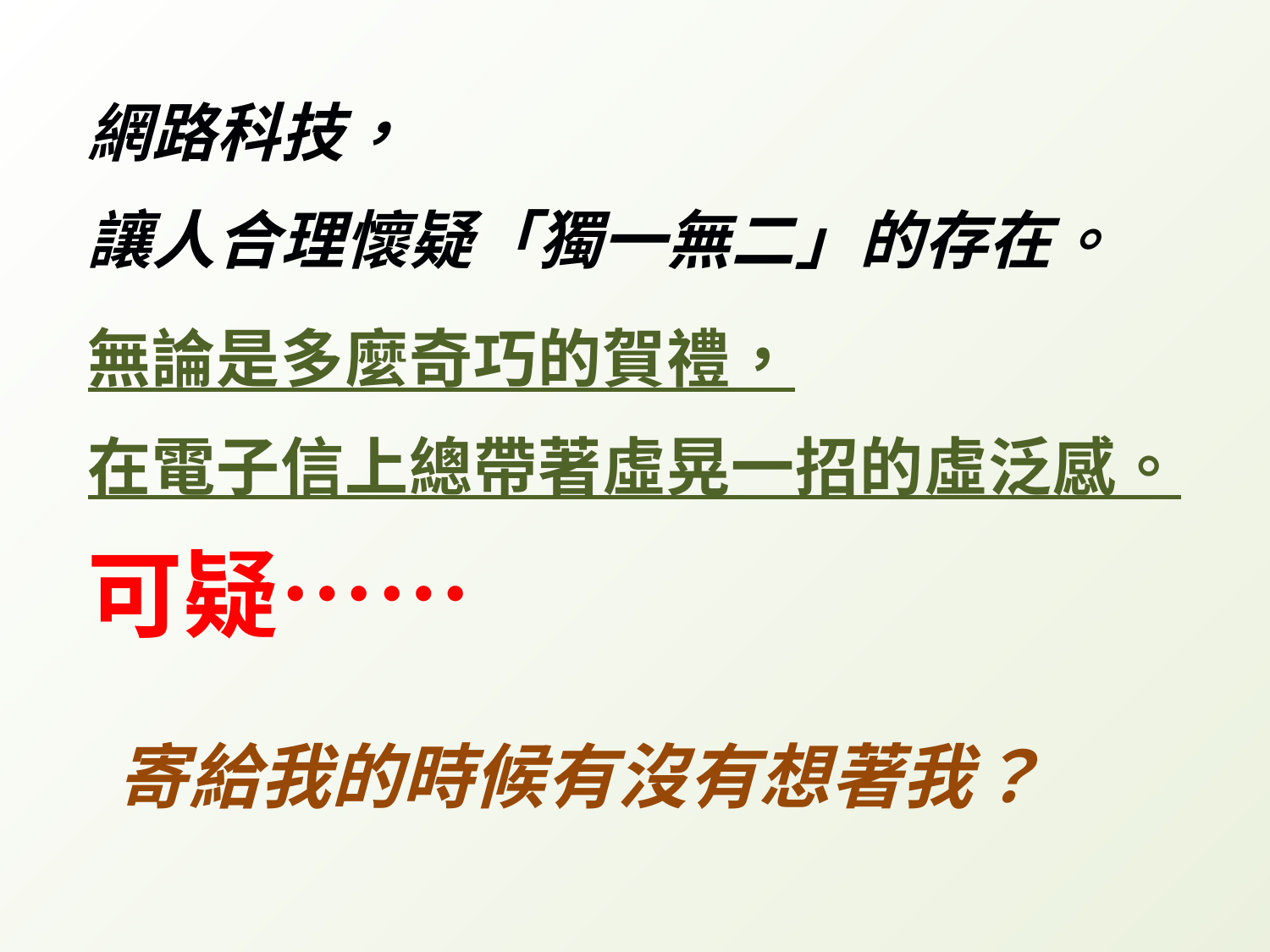

網路科技，
讓人合理懷疑「獨一無二」的存在。
無論是多麼奇巧的賀禮，
在電子信上總帶著虛晃一招的虛泛感。
可疑……

寄給我的時候有沒有想著我？